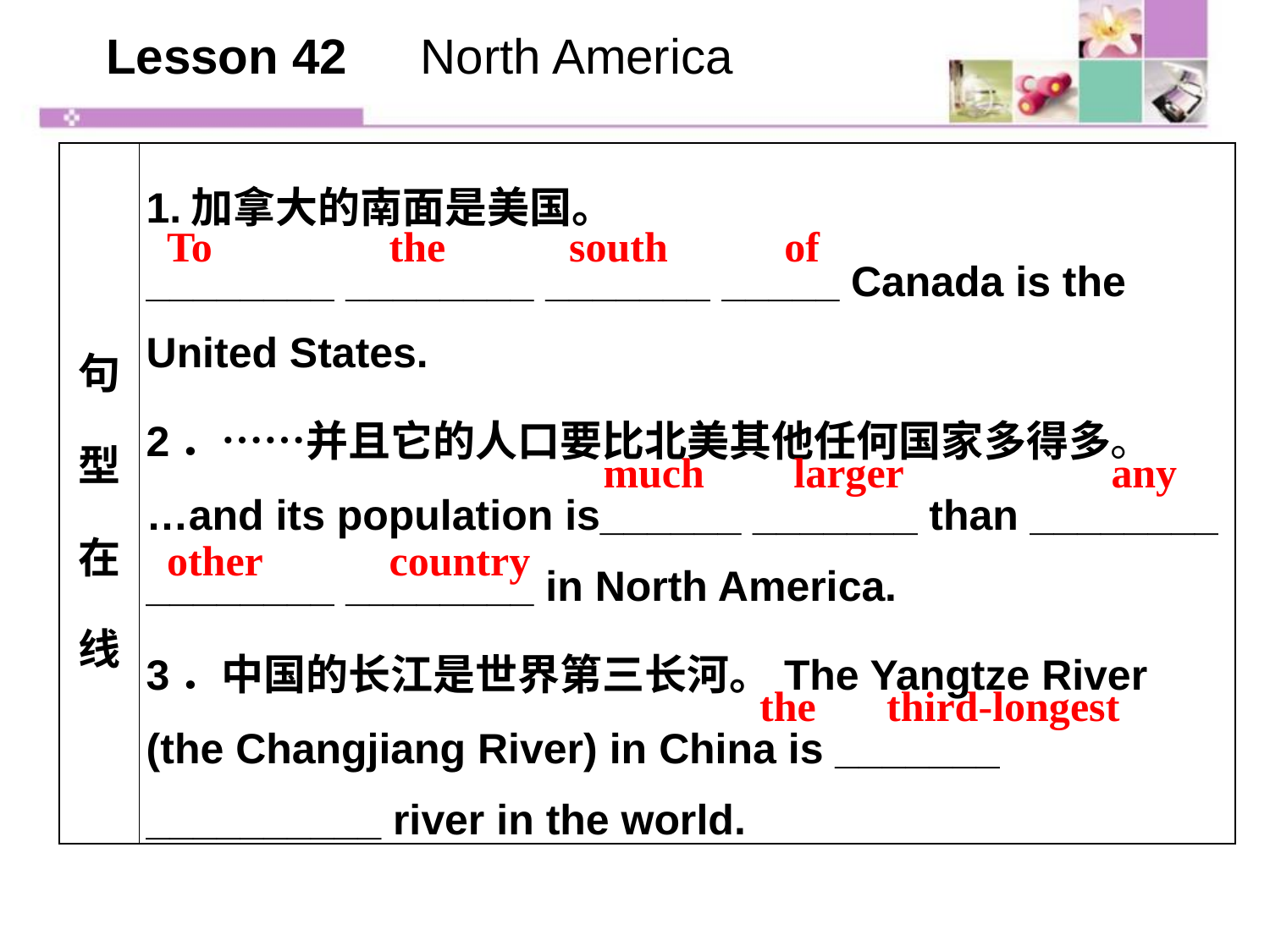

Lesson 42　North America
| 句型在线 | 1.加拿大的南面是美国。 \_\_\_\_\_\_\_\_ \_\_\_\_\_\_\_\_ \_\_\_\_\_\_\_ \_\_\_\_\_ Canada is the United States. 2．……并且它的人口要比北美其他任何国家多得多。 …and its population is\_\_\_\_\_\_ \_\_\_\_\_\_\_ than \_\_\_\_\_\_\_\_ \_\_\_\_\_\_\_\_ \_\_\_\_\_\_\_\_ in North America. 3．中国的长江是世界第三长河。The Yangtze River (the Changjiang River) in China is \_\_\_\_\_\_\_ \_\_\_\_\_\_\_\_\_\_ river in the world. |
| --- | --- |
To 	         the 	  south           of
much 	      larger 		any
other 	         country
the 	third­-longest